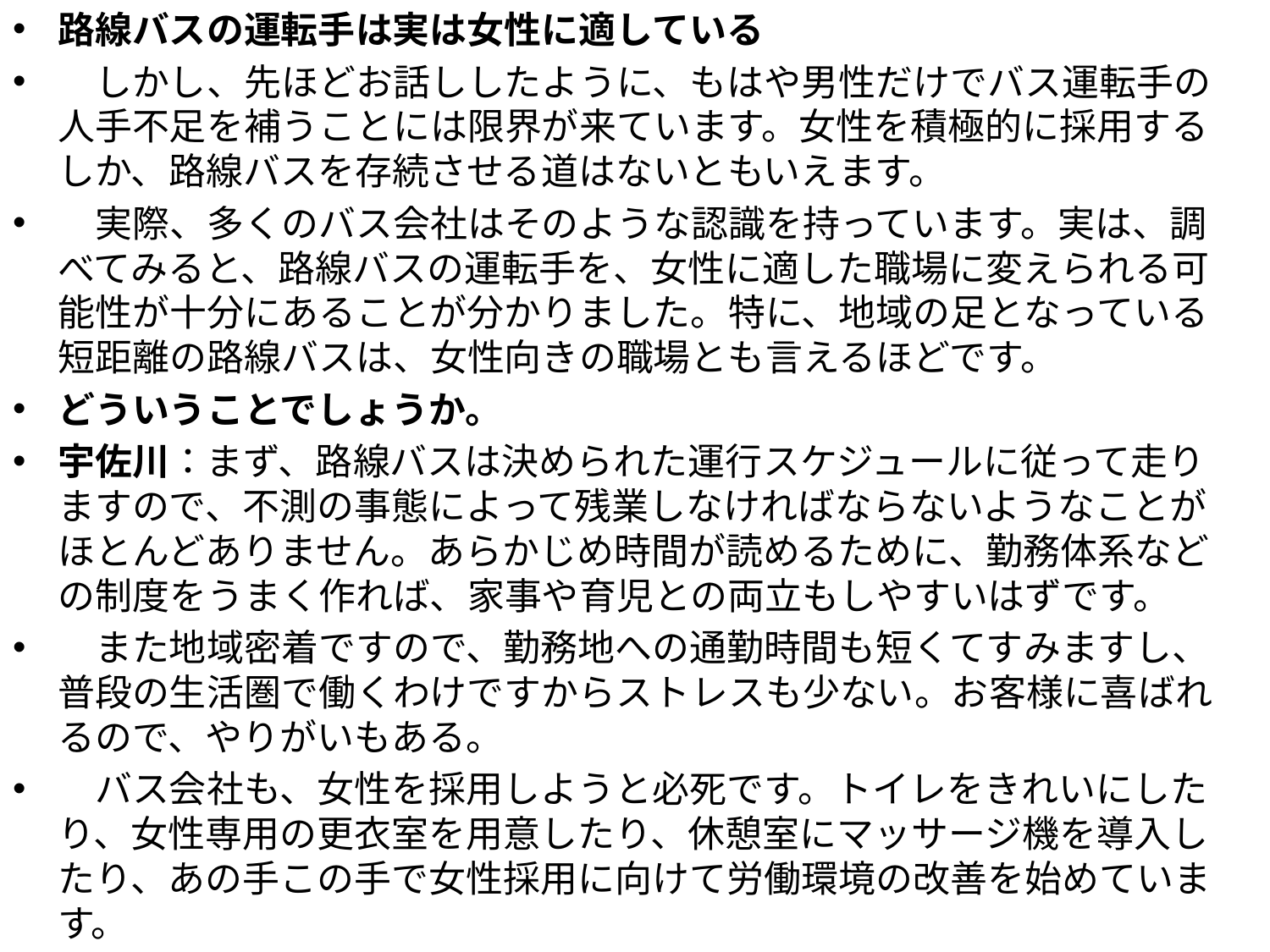

路線バスの運転手は実は女性に適している
　しかし、先ほどお話ししたように、もはや男性だけでバス運転手の人手不足を補うことには限界が来ています。女性を積極的に採用するしか、路線バスを存続させる道はないともいえます。
　実際、多くのバス会社はそのような認識を持っています。実は、調べてみると、路線バスの運転手を、女性に適した職場に変えられる可能性が十分にあることが分かりました。特に、地域の足となっている短距離の路線バスは、女性向きの職場とも言えるほどです。
どういうことでしょうか。
宇佐川：まず、路線バスは決められた運行スケジュールに従って走りますので、不測の事態によって残業しなければならないようなことがほとんどありません。あらかじめ時間が読めるために、勤務体系などの制度をうまく作れば、家事や育児との両立もしやすいはずです。
　また地域密着ですので、勤務地への通勤時間も短くてすみますし、普段の生活圏で働くわけですからストレスも少ない。お客様に喜ばれるので、やりがいもある。
　バス会社も、女性を採用しようと必死です。トイレをきれいにしたり、女性専用の更衣室を用意したり、休憩室にマッサージ機を導入したり、あの手この手で女性採用に向けて労働環境の改善を始めています。